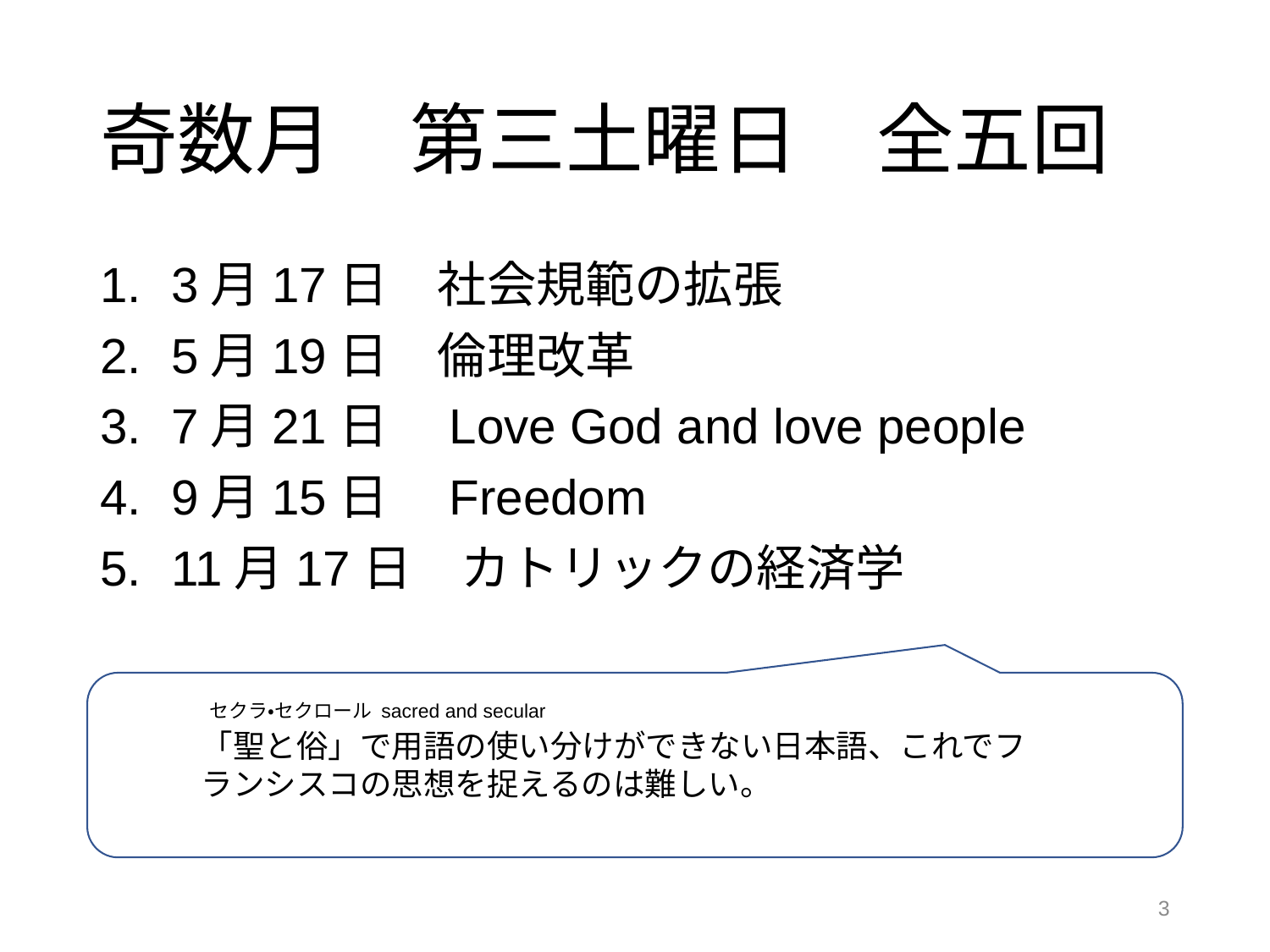

# 奇数月　第三土曜日　全五回
3月17日　社会規範の拡張
5月19日　倫理改革
7月21日　Love God and love people
9月15日　Freedom
11月17日　カトリックの経済学

「聖と俗」で用語の使い分けができない日本語、これでフランシスコの思想を捉えるのは難しい。
セクラ・セクロール sacred and secular
3